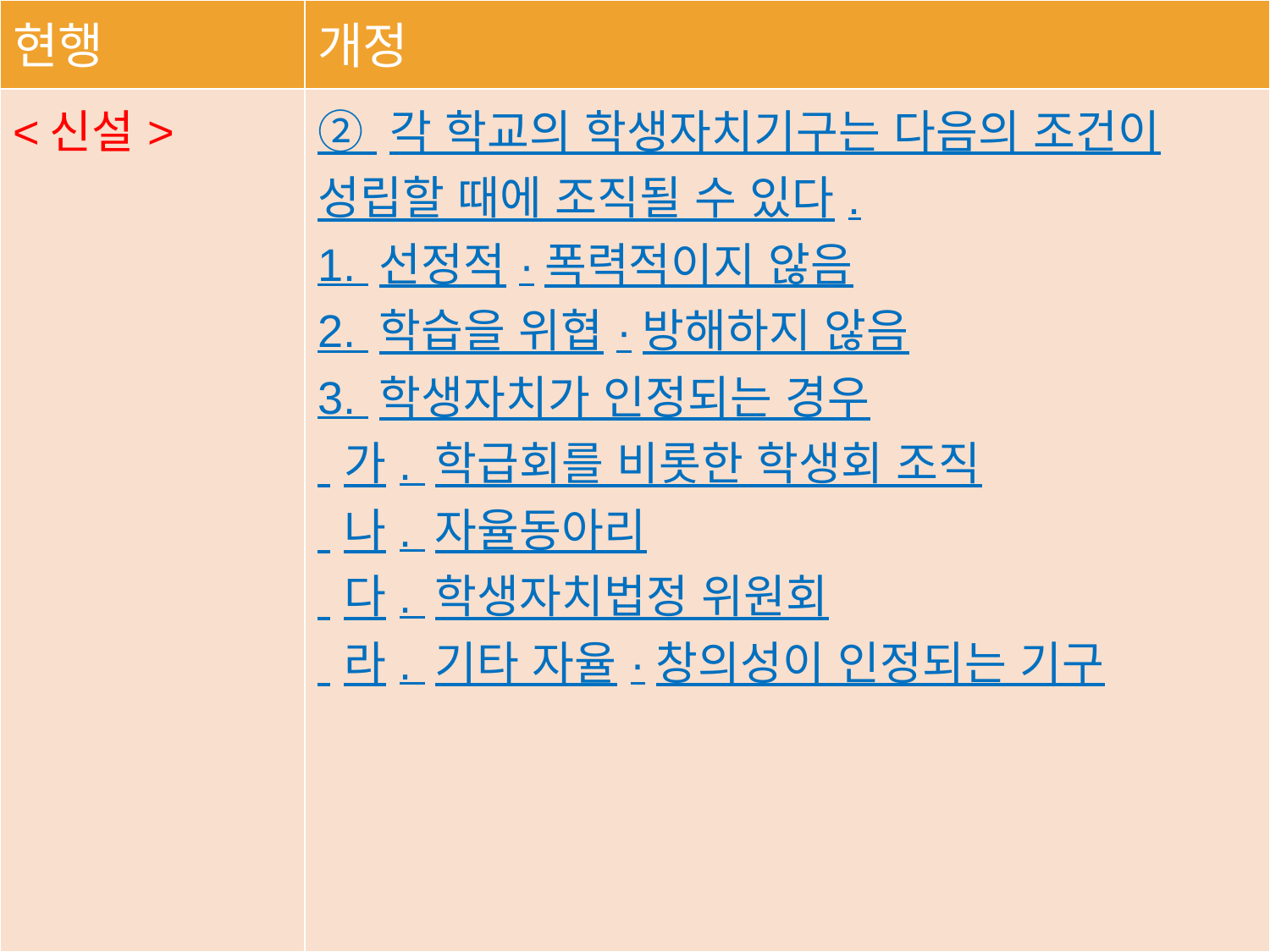

| 현행 | 개정 |
| --- | --- |
| <신설> | ② 각 학교의 학생자치기구는 다음의 조건이 성립할 때에 조직될 수 있다. 1. 선정적·폭력적이지 않음 2. 학습을 위협·방해하지 않음 3. 학생자치가 인정되는 경우 가. 학급회를 비롯한 학생회 조직 나. 자율동아리 다. 학생자치법정 위원회 라. 기타 자율·창의성이 인정되는 기구 |